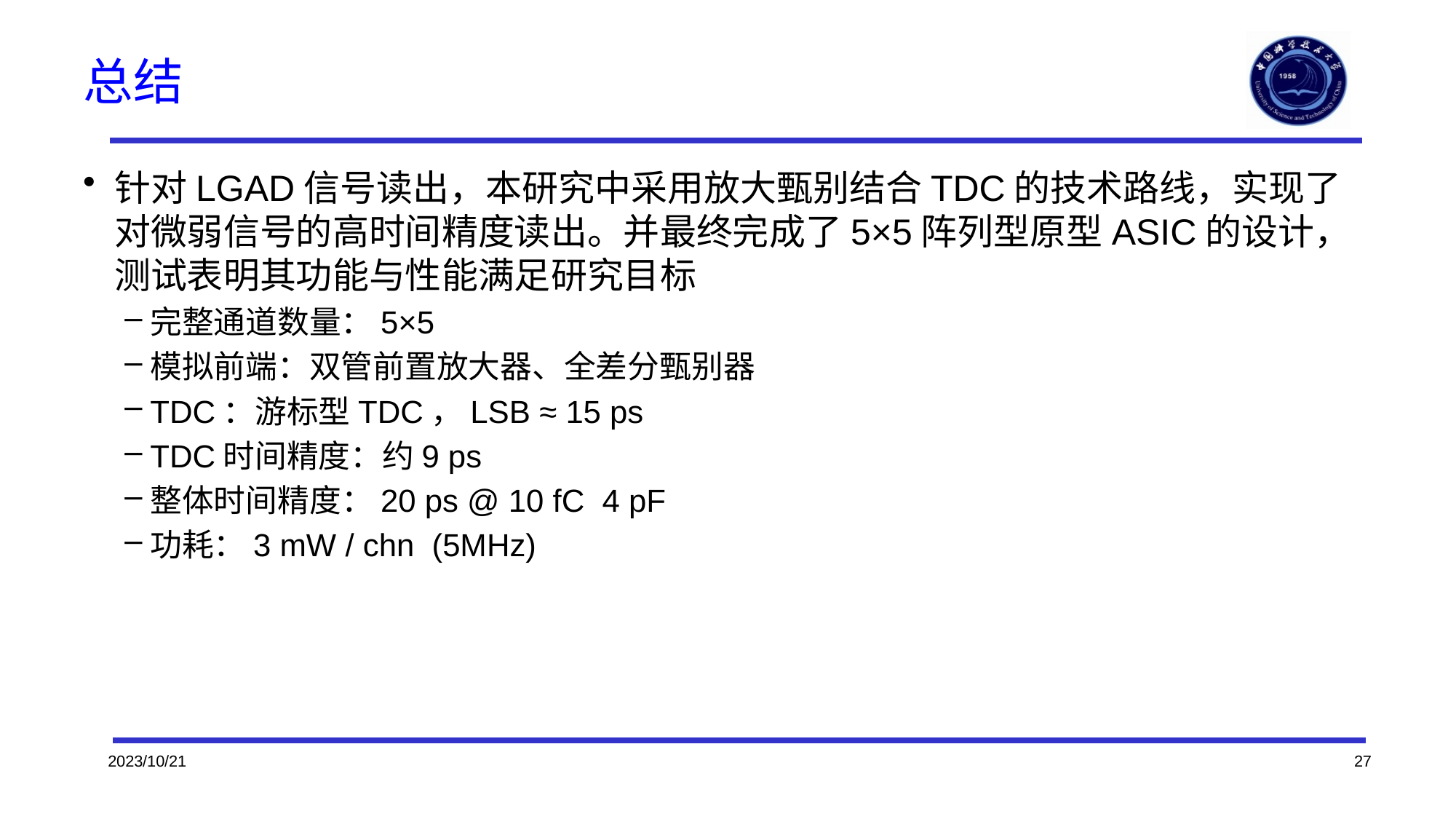

# 总结
针对LGAD信号读出，本研究中采用放大甄别结合TDC的技术路线，实现了对微弱信号的高时间精度读出。并最终完成了5×5阵列型原型ASIC的设计，测试表明其功能与性能满足研究目标
完整通道数量：5×5
模拟前端：双管前置放大器、全差分甄别器
TDC：游标型TDC，LSB ≈ 15 ps
TDC时间精度：约9 ps
整体时间精度：20 ps @ 10 fC  4 pF
功耗：3 mW / chn  (5MHz)
2023/10/21
27